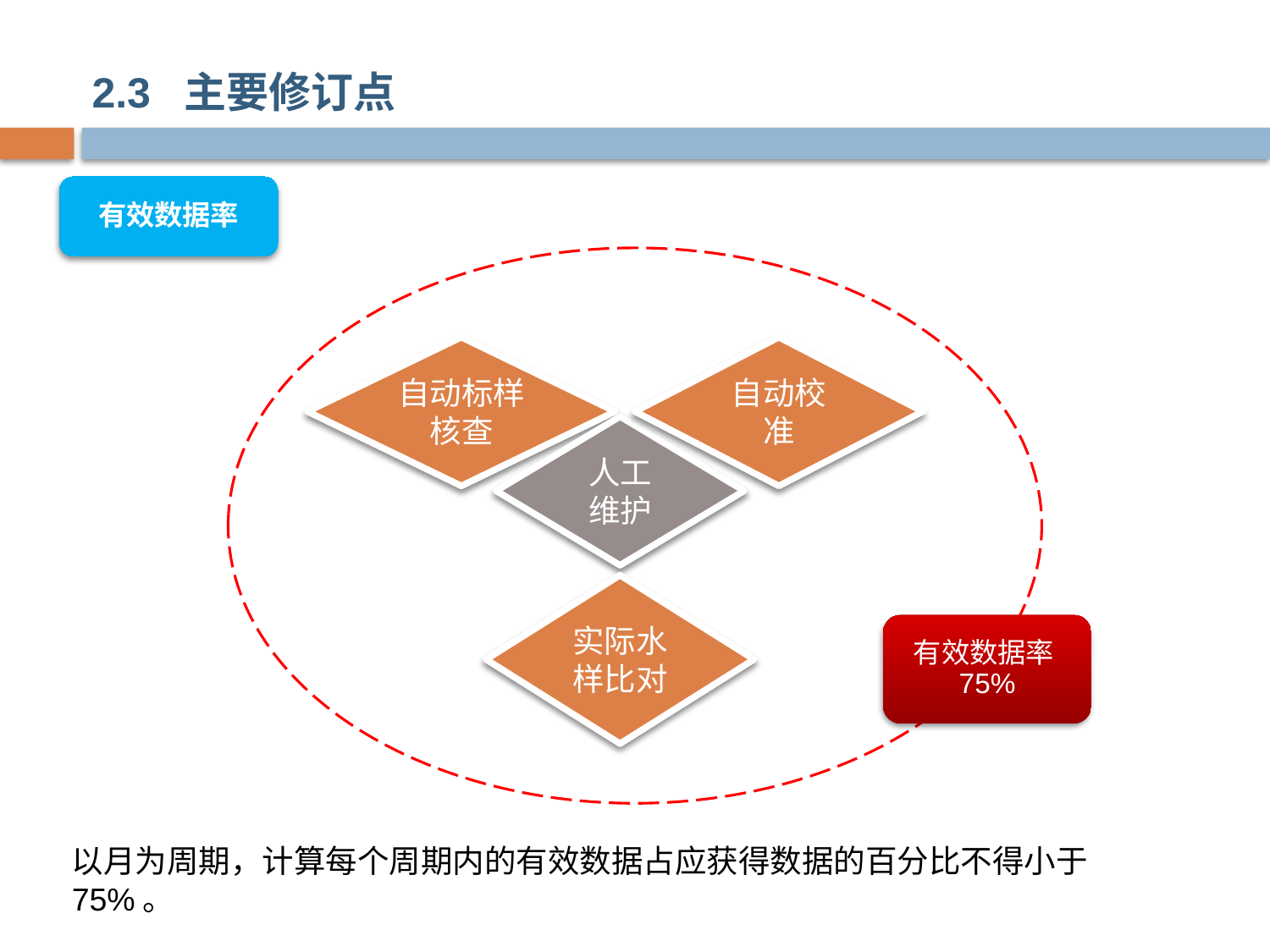

2.3  主要修订点

有效数据率

自动标样核查
自动校准
人工
维护
实际水样比对

有效数据率75%
以月为周期，计算每个周期内的有效数据占应获得数据的百分比不得小于75%。
26